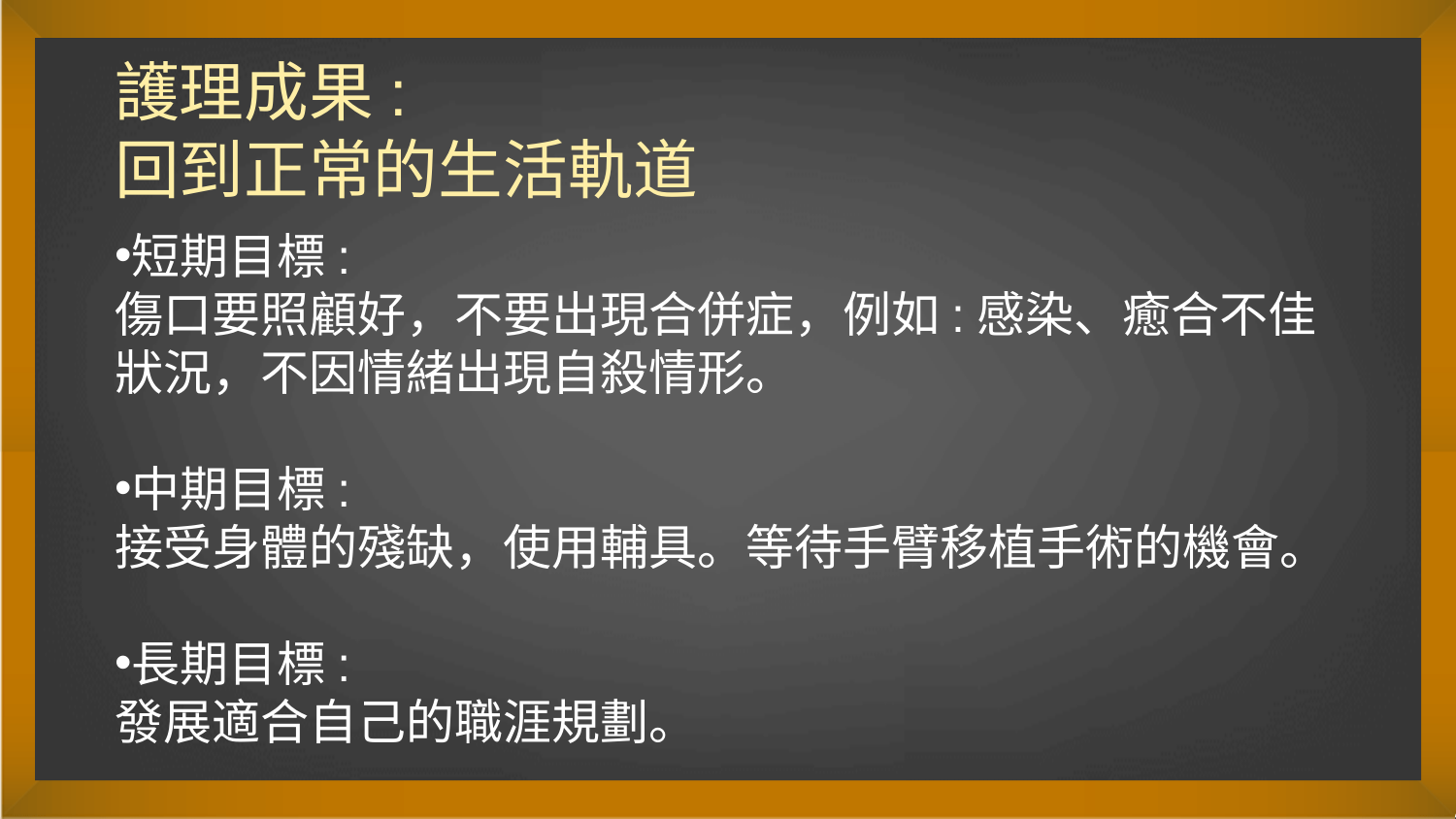

# 護理成果: 回到正常的生活軌道
短期目標:
傷口要照顧好，不要出現合併症，例如:感染、癒合不佳狀況，不因情緒出現自殺情形。

中期目標:
接受身體的殘缺，使用輔具。等待手臂移植手術的機會。

長期目標:
發展適合自己的職涯規劃。